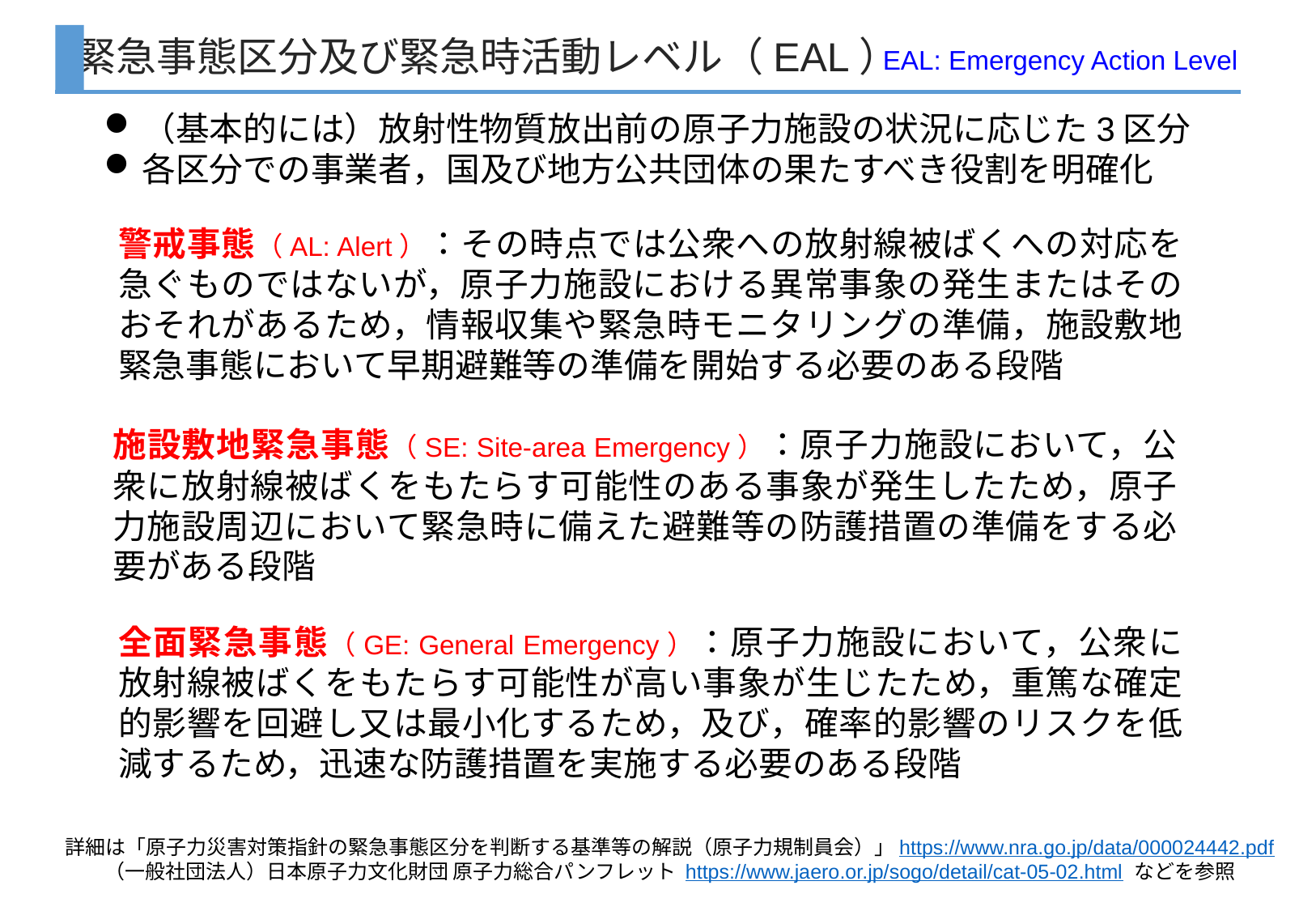

緊急事態区分及び緊急時活動レベル（EAL）
EAL: Emergency Action Level
（基本的には）放射性物質放出前の原子力施設の状況に応じた3区分
各区分での事業者，国及び地方公共団体の果たすべき役割を明確化
警戒事態（AL: Alert）：その時点では公衆への放射線被ばくへの対応を急ぐものではないが，原子力施設における異常事象の発生またはそのおそれがあるため，情報収集や緊急時モニタリングの準備，施設敷地緊急事態において早期避難等の準備を開始する必要のある段階
施設敷地緊急事態（SE: Site-area Emergency）：原子力施設において，公衆に放射線被ばくをもたらす可能性のある事象が発生したため，原子力施設周辺において緊急時に備えた避難等の防護措置の準備をする必要がある段階
全面緊急事態（GE: General Emergency）：原子力施設において，公衆に放射線被ばくをもたらす可能性が高い事象が生じたため，重篤な確定的影響を回避し又は最小化するため，及び，確率的影響のリスクを低減するため，迅速な防護措置を実施する必要のある段階
詳細は「原子力災害対策指針の緊急事態区分を判断する基準等の解説（原子力規制員会）」https://www.nra.go.jp/data/000024442.pdf
（一般社団法人）日本原子力文化財団 原子力総合パンフレット https://www.jaero.or.jp/sogo/detail/cat-05-02.html などを参照